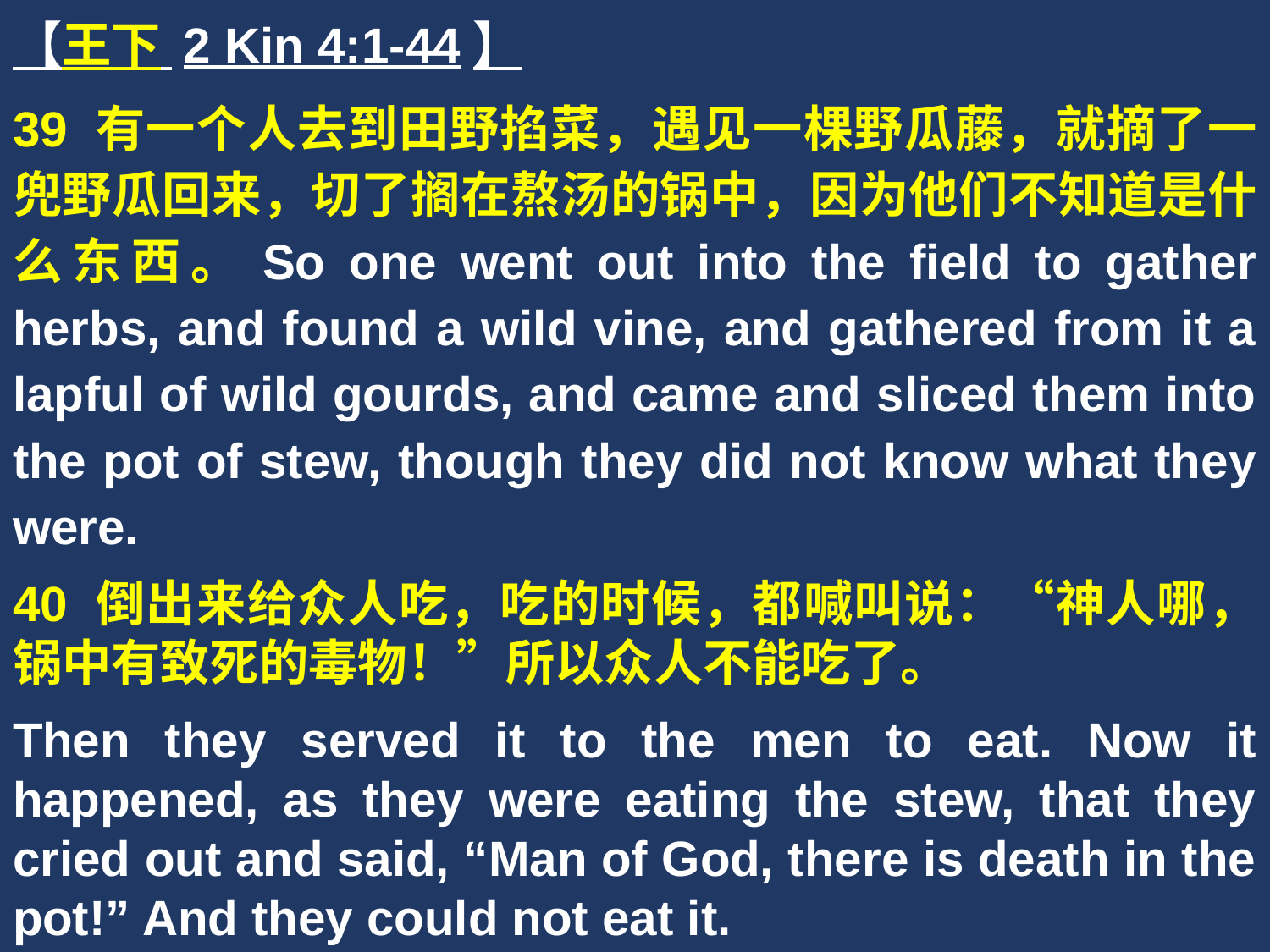

【王下 2 Kin 4:1-44】
39 有一个人去到田野掐菜，遇见一棵野瓜藤，就摘了一兜野瓜回来，切了搁在熬汤的锅中，因为他们不知道是什么东西。So one went out into the field to gather herbs, and found a wild vine, and gathered from it a lapful of wild gourds, and came and sliced them into the pot of stew, though they did not know what they were.
40 倒出来给众人吃，吃的时候，都喊叫说：“神人哪，锅中有致死的毒物！”所以众人不能吃了。
Then they served it to the men to eat. Now it happened, as they were eating the stew, that they cried out and said, “Man of God, there is death in the pot!” And they could not eat it.